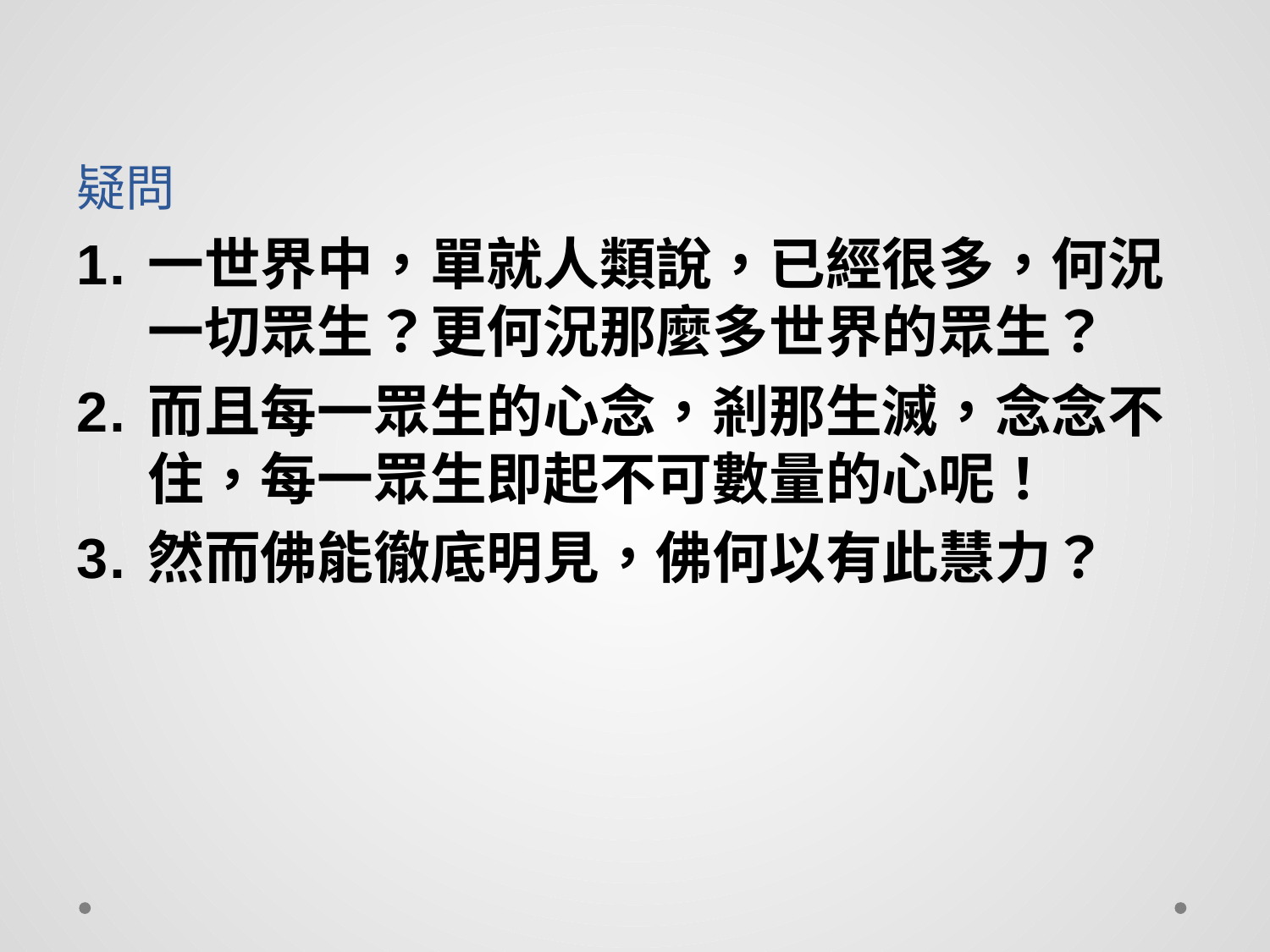

# 疑問
一世界中，單就人類說，已經很多，何況一切眾生？更何況那麼多世界的眾生？
而且每一眾生的心念，剎那生滅，念念不住，每一眾生即起不可數量的心呢！
然而佛能徹底明見，佛何以有此慧力？